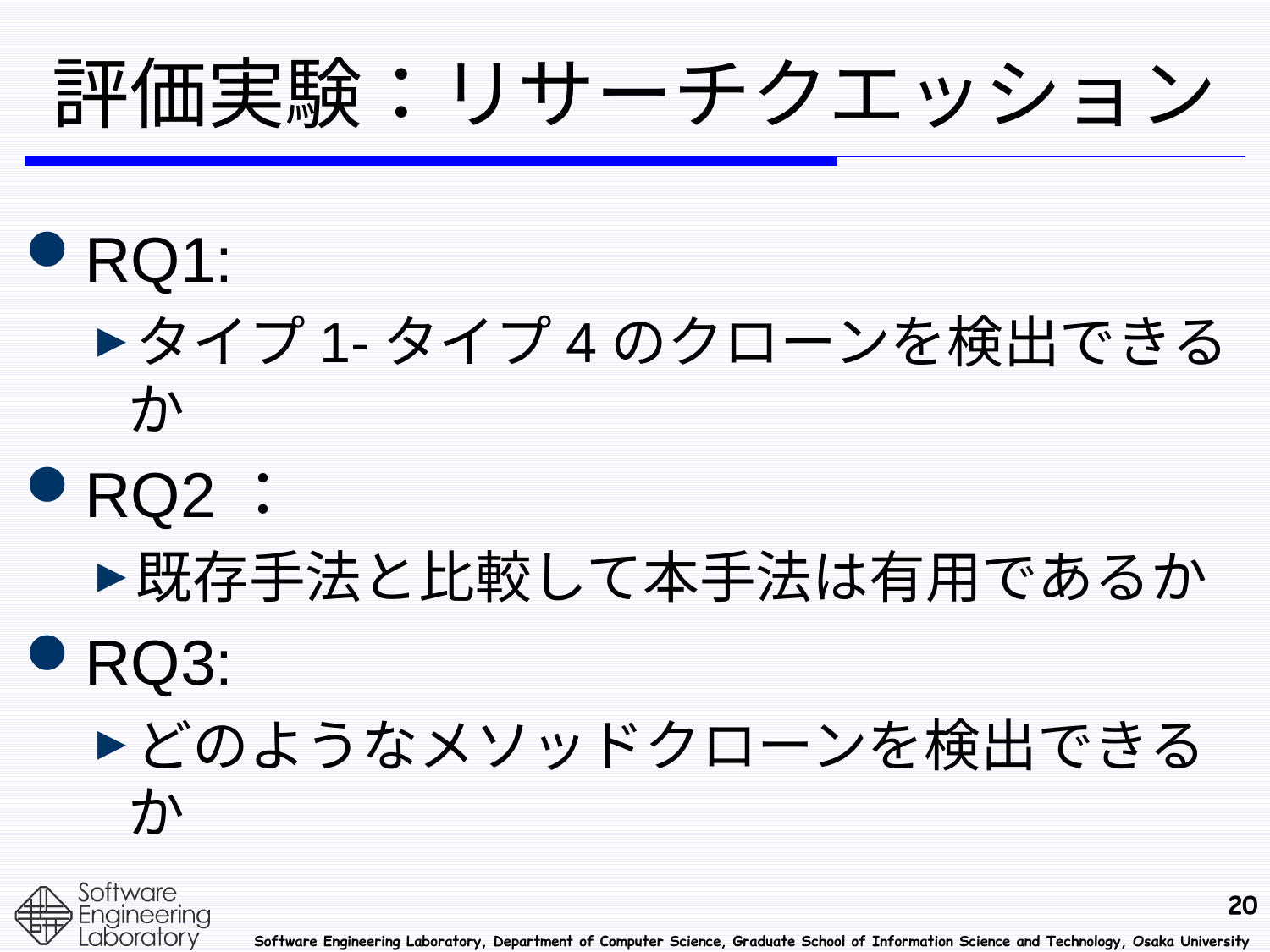

# 評価実験：リサーチクエッション
RQ1:
タイプ1-タイプ4のクローンを検出できるか
RQ2：
既存手法と比較して本手法は有用であるか
RQ3:
どのようなメソッドクローンを検出できるか